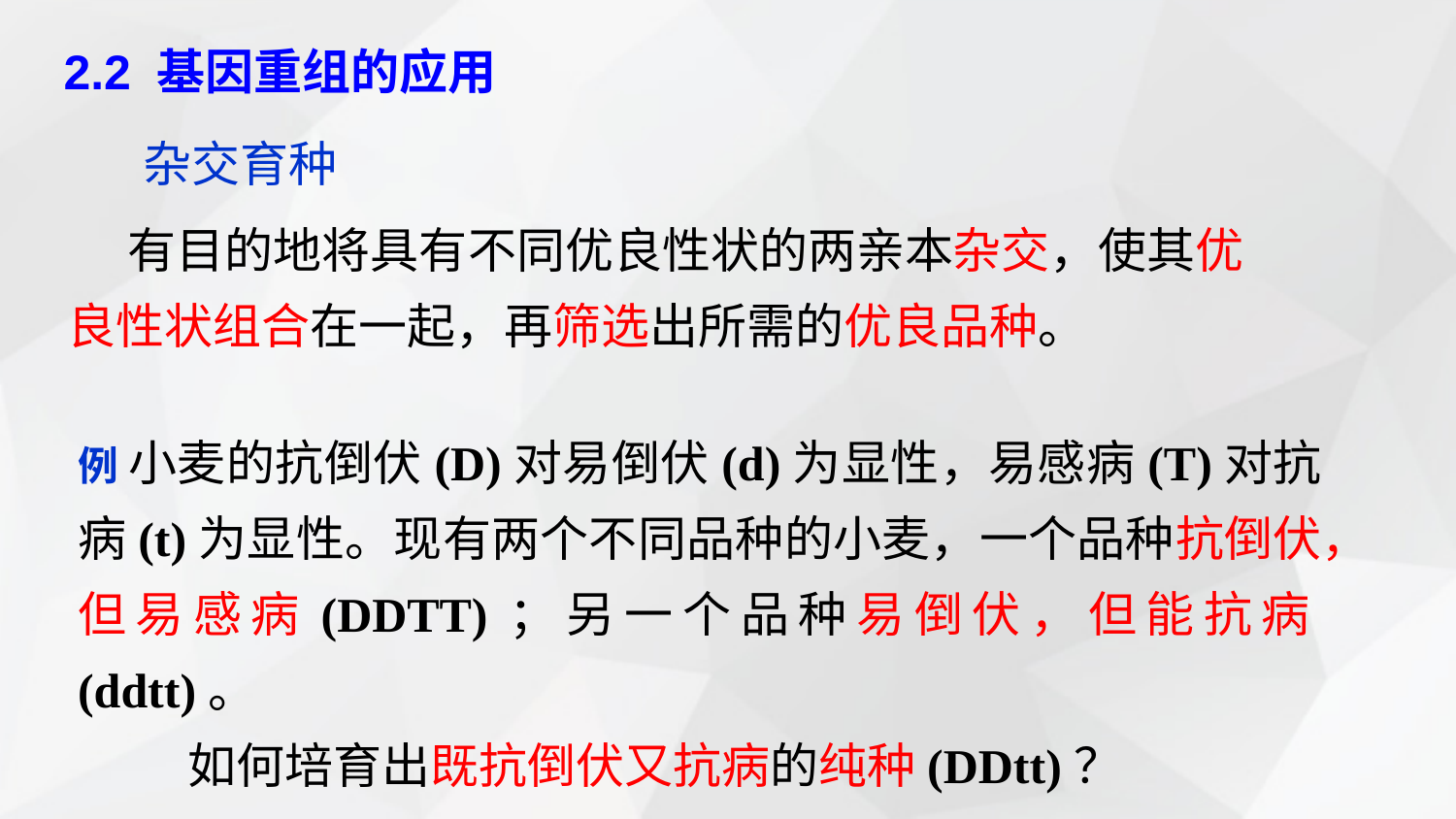

2.2 基因重组的应用
杂交育种
　　有目的地将具有不同优良性状的两亲本杂交，使其优良性状组合在一起，再筛选出所需的优良品种。
例 小麦的抗倒伏(D)对易倒伏(d)为显性，易感病(T)对抗病(t)为显性。现有两个不同品种的小麦，一个品种抗倒伏，但易感病(DDTT)；另一个品种易倒伏，但能抗病(ddtt)。
         如何培育出既抗倒伏又抗病的纯种(DDtt)？